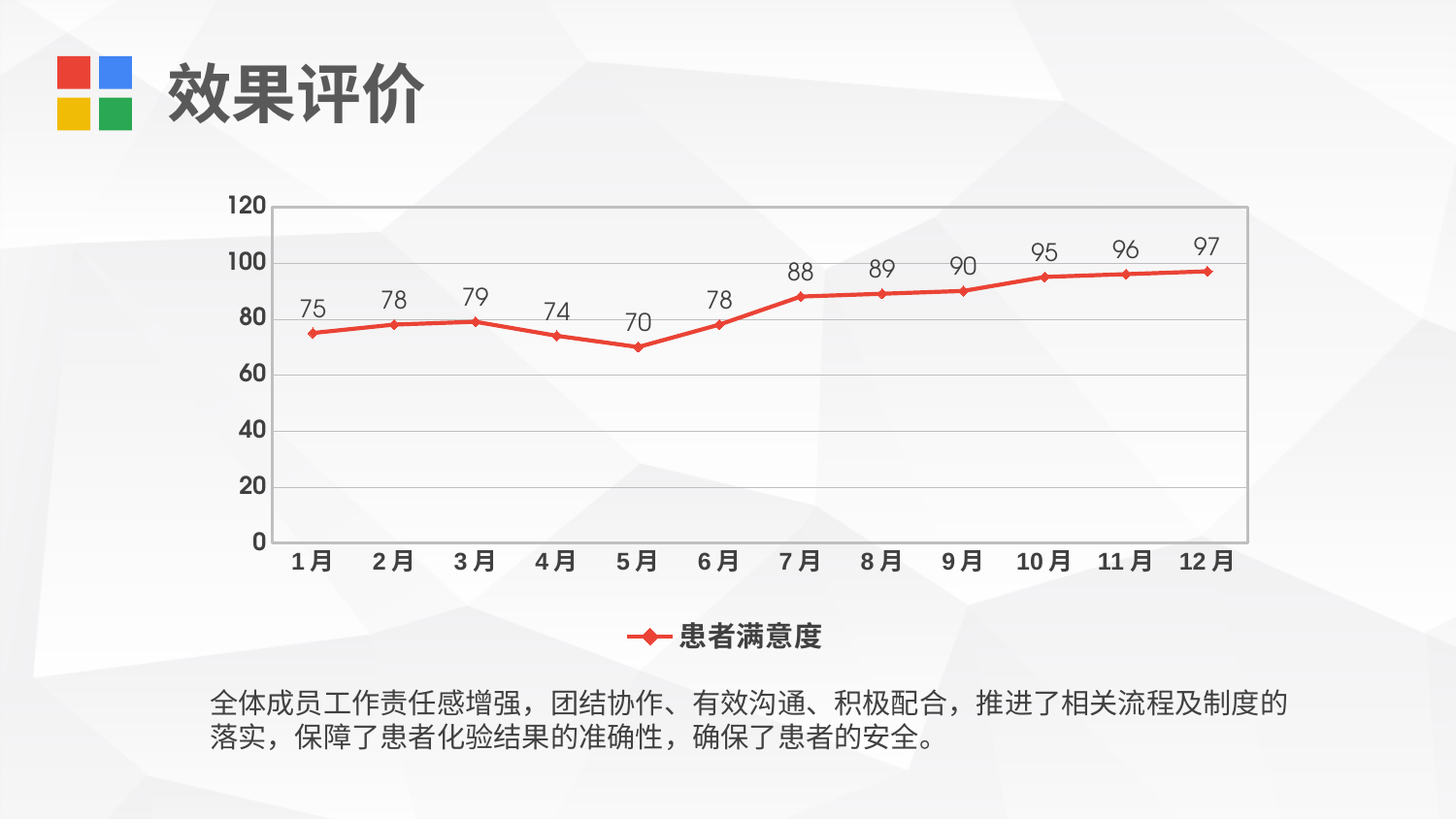

效果评价

### Chart

| Category | 患者满意度 |
|---|---|
| 1月 | 75.0 |
| 2月 | 78.0 |
| 3月 | 79.0 |
| 4月 | 74.0 |
| 5月 | 70.0 |
| 6月 | 78.0 |
| 7月 | 88.0 |
| 8月 | 89.0 |
| 9月 | 90.0 |
| 10月 | 95.0 |
| 11月 | 96.0 |
| 12月 | 97.0 |
全体成员工作责任感增强，团结协作、有效沟通、积极配合，推进了相关流程及制度的落实，保障了患者化验结果的准确性，确保了患者的安全。